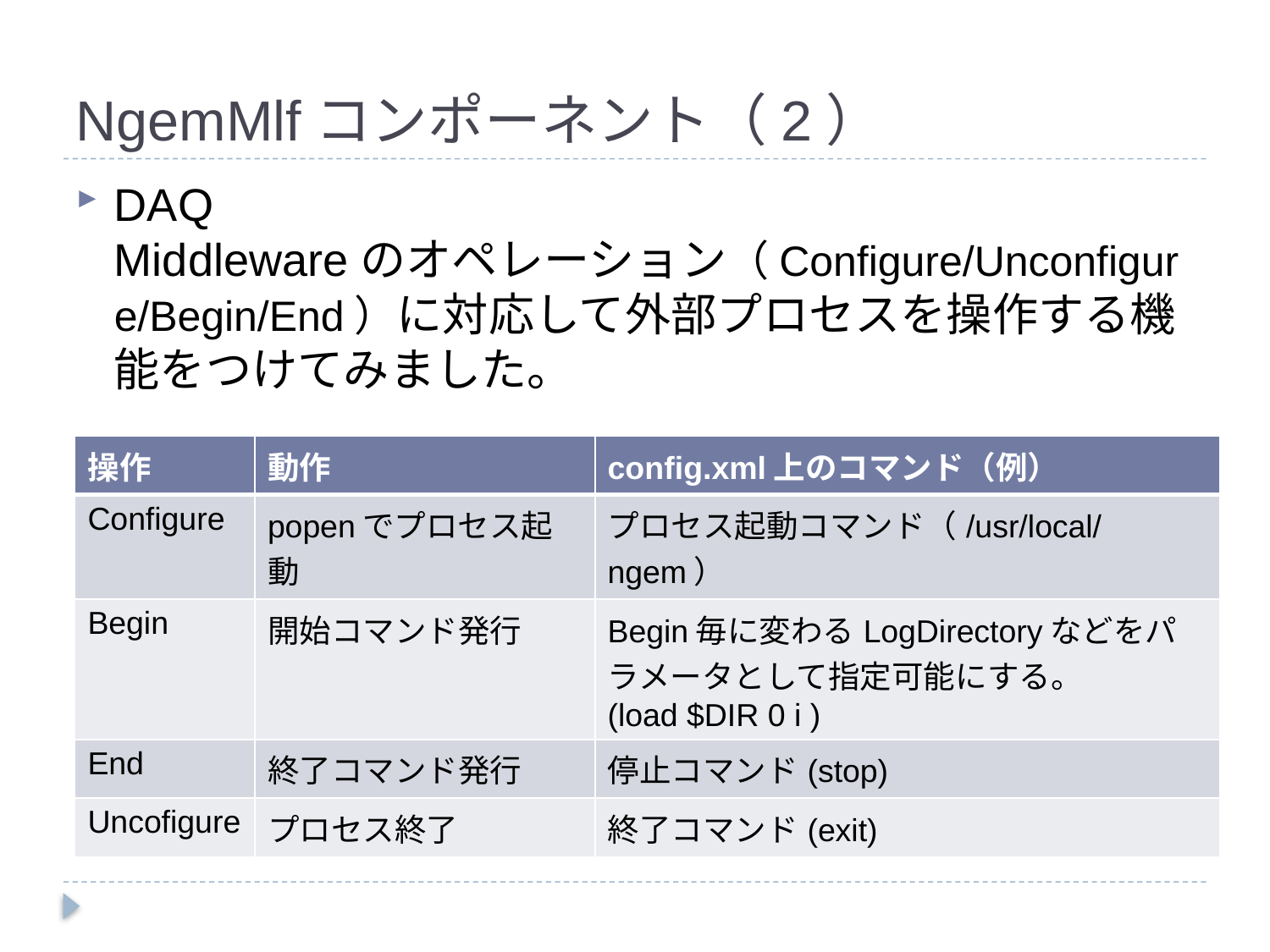

# NgemMlfコンポーネント（2）
DAQ Middlewareのオペレーション（Configure/Unconfigure/Begin/End）に対応して外部プロセスを操作する機能をつけてみました。
| 操作 | 動作 | config.xml上のコマンド（例） |
| --- | --- | --- |
| Configure | popenでプロセス起動 | プロセス起動コマンド（/usr/local/ngem） |
| Begin | 開始コマンド発行 | Begin毎に変わるLogDirectoryなどをパラメータとして指定可能にする。 (load $DIR 0 i ) |
| End | 終了コマンド発行 | 停止コマンド(stop) |
| Uncofigure | プロセス終了 | 終了コマンド(exit) |